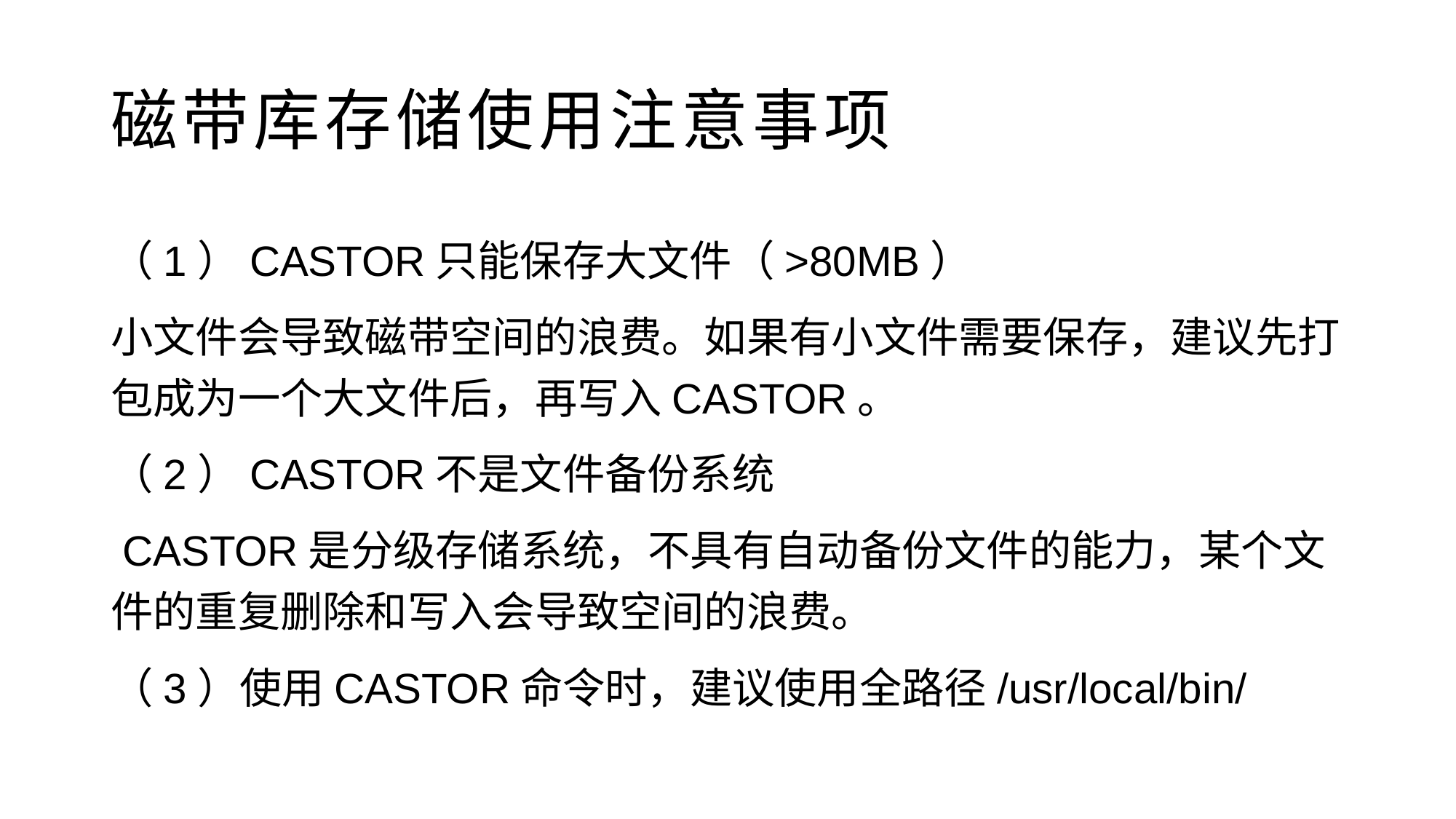

# 磁带库存储使用注意事项
（1）CASTOR只能保存大文件（>80MB）
小文件会导致磁带空间的浪费。如果有小文件需要保存，建议先打包成为一个大文件后，再写入CASTOR。
（2）CASTOR不是文件备份系统
 CASTOR是分级存储系统，不具有自动备份文件的能力，某个文件的重复删除和写入会导致空间的浪费。
（3）使用CASTOR命令时，建议使用全路径/usr/local/bin/